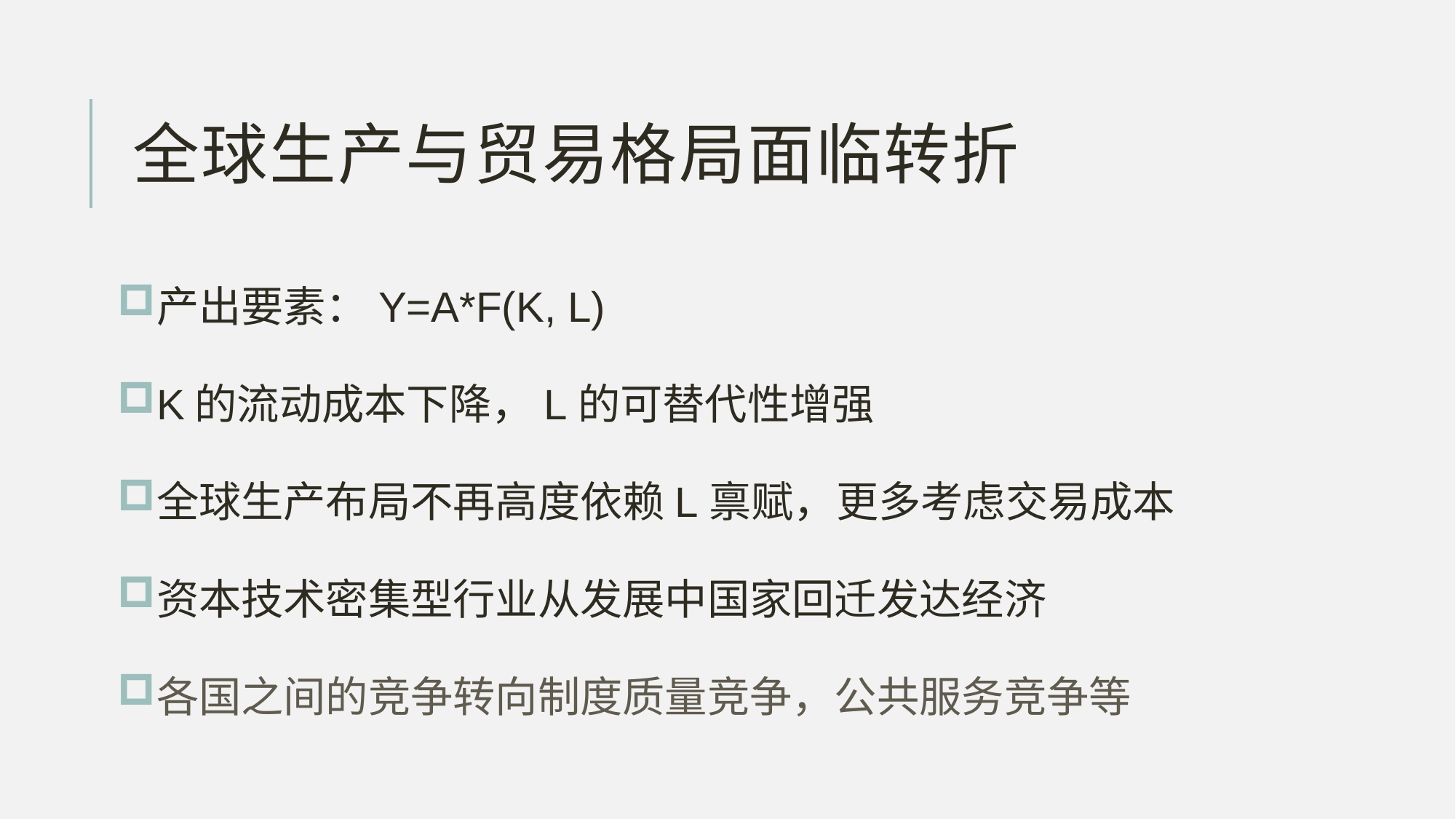

# 全球生产与贸易格局面临转折
产出要素：Y=A*F(K, L)
K的流动成本下降，L的可替代性增强
全球生产布局不再高度依赖L禀赋，更多考虑交易成本
资本技术密集型行业从发展中国家回迁发达经济
各国之间的竞争转向制度质量竞争，公共服务竞争等